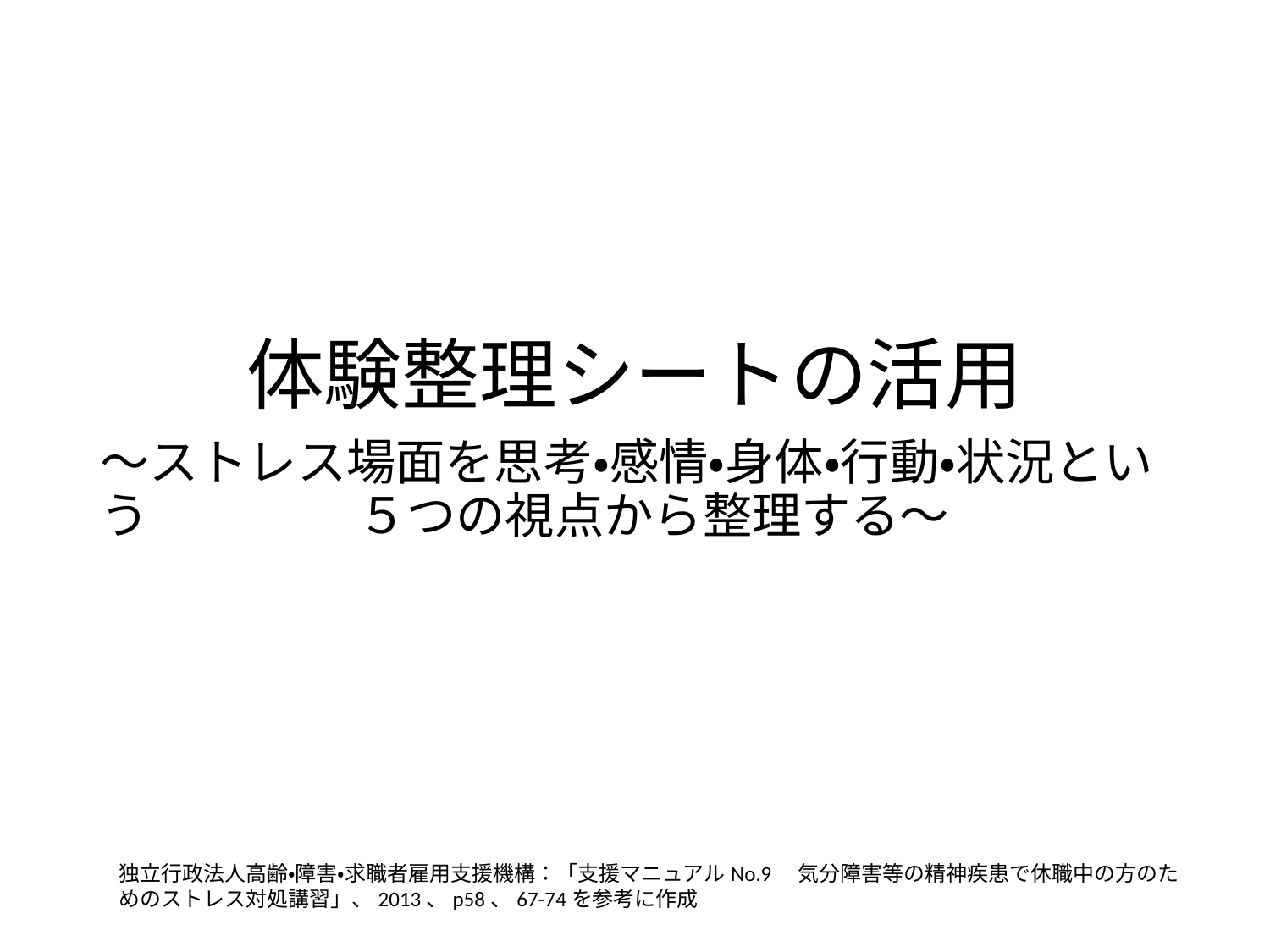

体験整理シートの活用
～ストレス場面を思考・感情・身体・行動・状況という　　　 ～５つの視点から整理する～

独立行政法人高齢・障害・求職者雇用支援機構：「支援マニュアルNo.9　気分障害等の精神疾患で休職中の方のためのストレス対処講習」、2013、p58、67-74を参考に作成